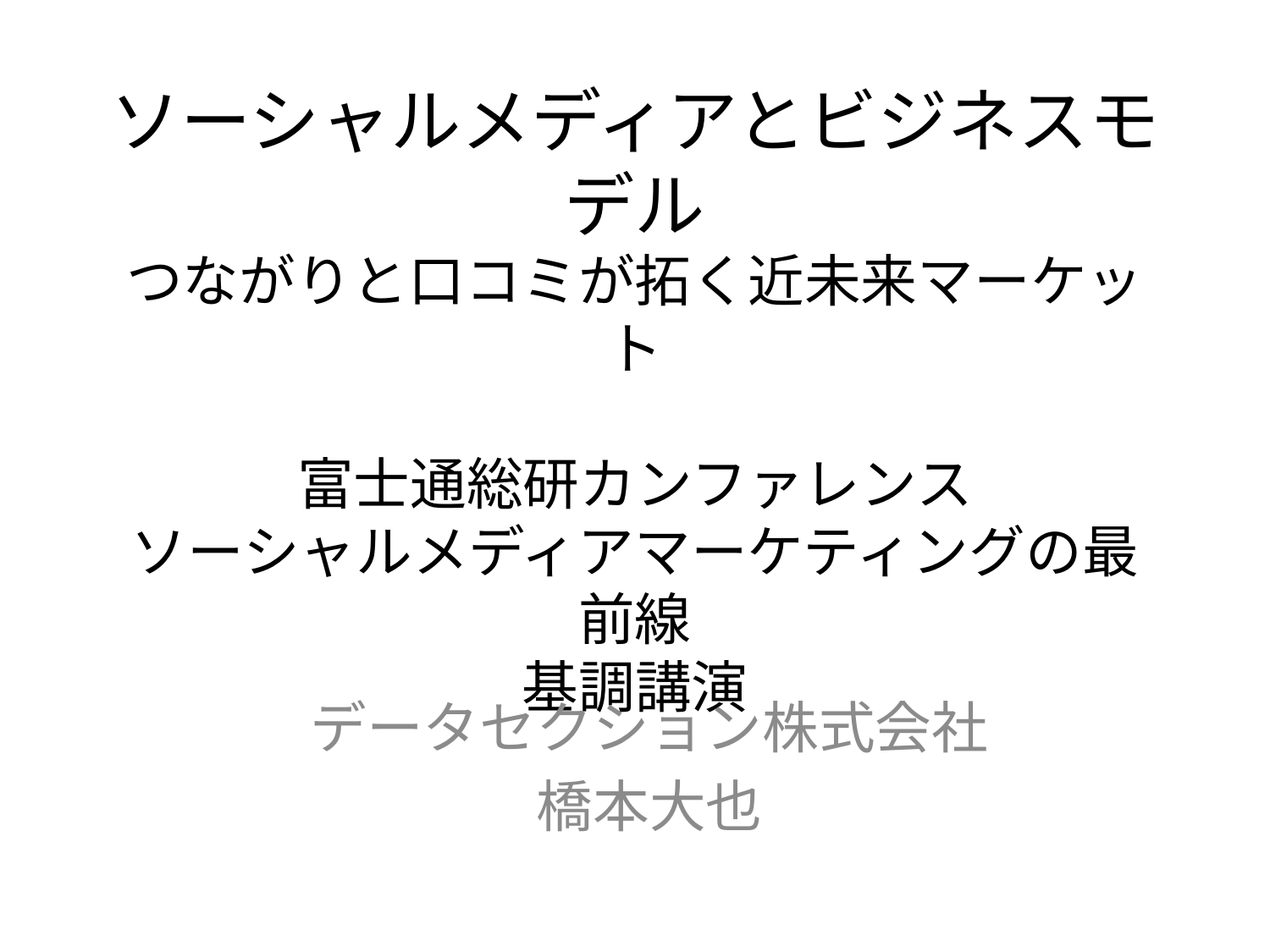

# ソーシャルメディアとビジネスモデル つながりと口コミが拓く近未来マーケット 富士通総研カンファレンス ソーシャルメディアマーケティングの最前線 基調講演
データセクション株式会社
橋本大也